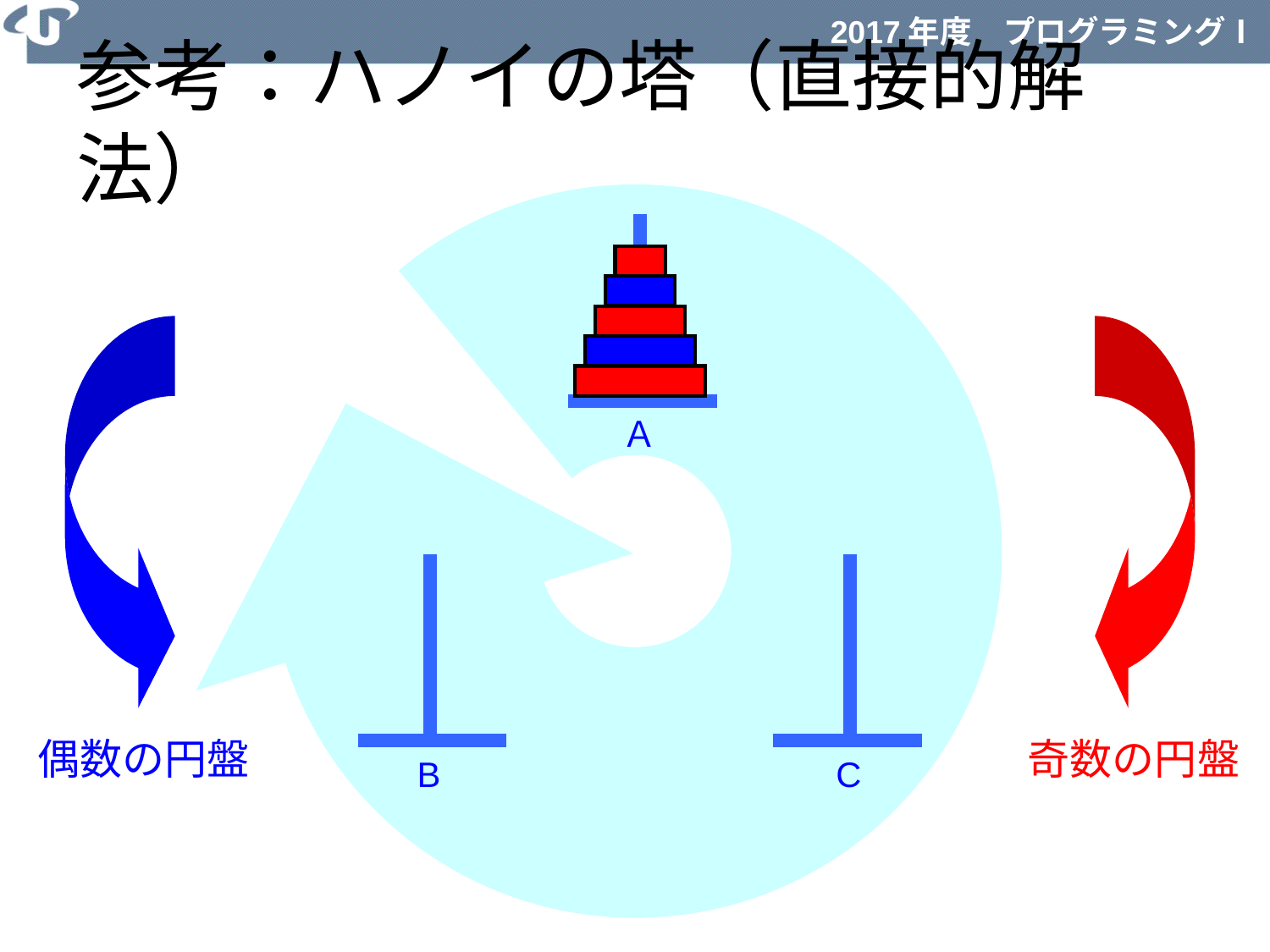

# 参考：ハノイの塔（直接的解法）

Ａ

偶数の円盤
奇数の円盤

B
C